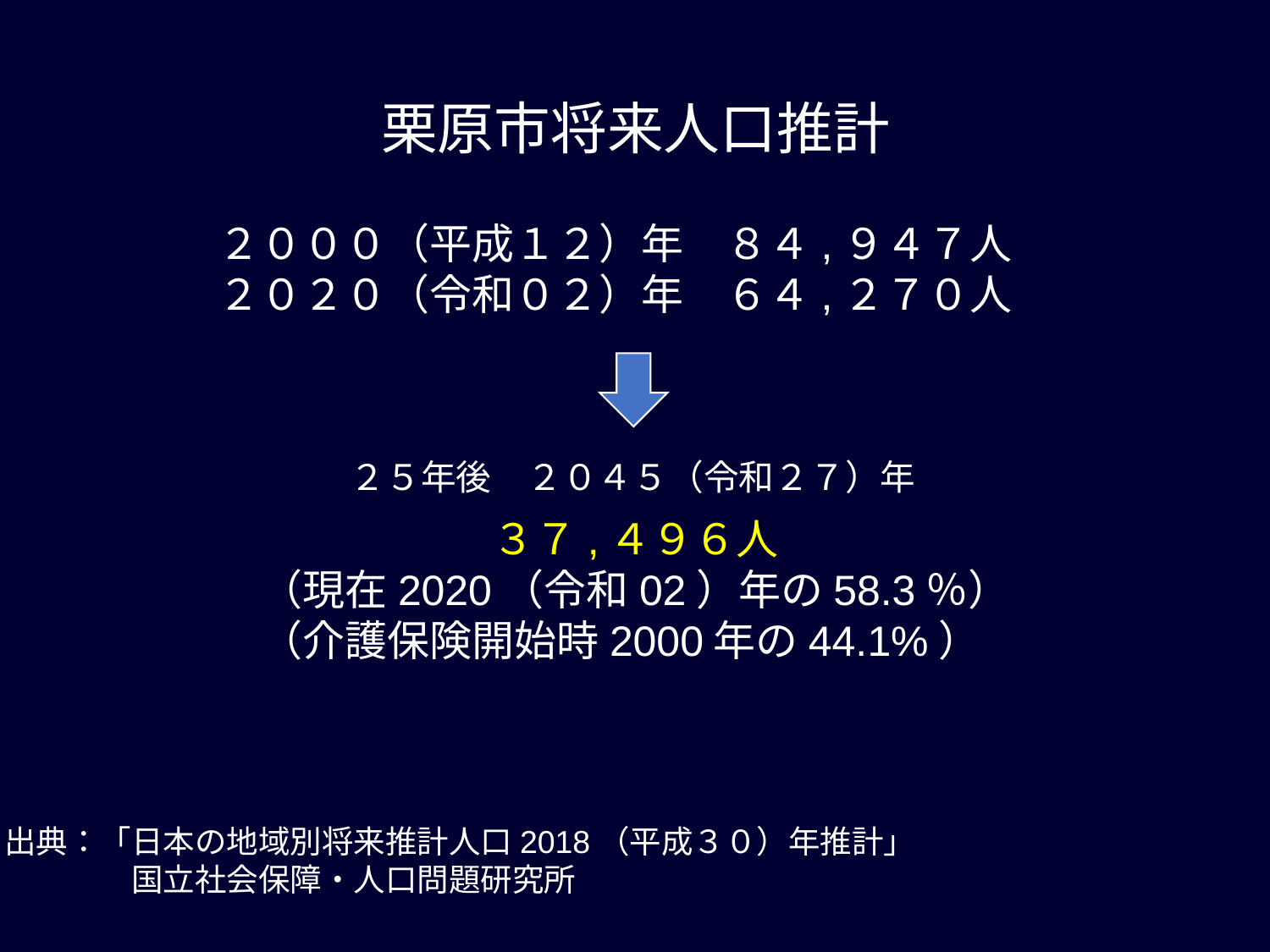

栗原市将来人口推計
２０００（平成１２）年　８４,９４７人
２０２０（令和０２）年　６４,２７０人

２５年後　２０４５（令和２７）年
３７,４９６人
（現在2020（令和02）年の58.3％）
（介護保険開始時2000年の44.1%）
出典：「日本の地域別将来推計人口2018（平成３０）年推計」
　　　　国立社会保障・人口問題研究所